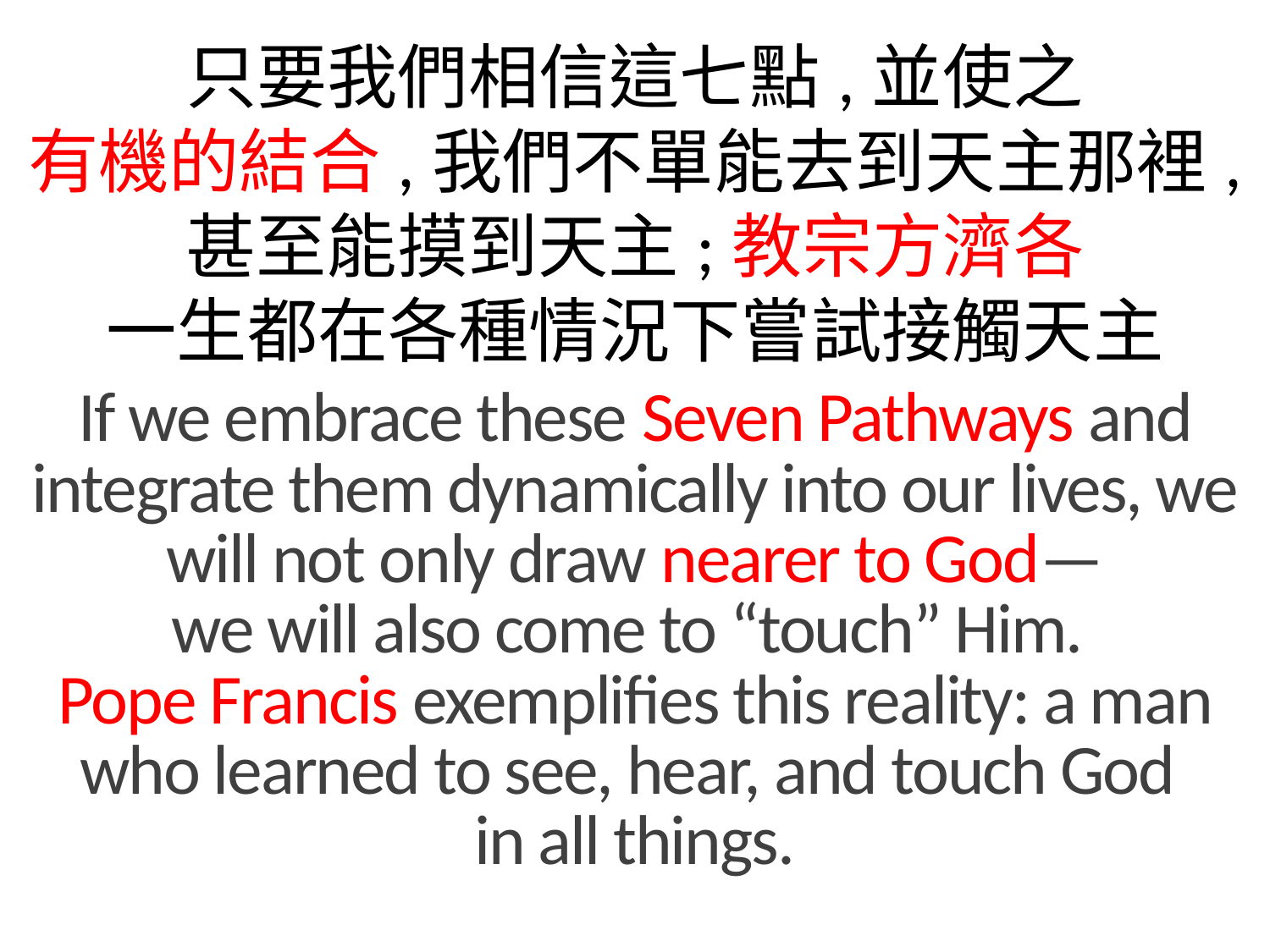

只要我們相信這七點,並使之
有機的結合,我們不單能去到天主那裡,
甚至能摸到天主;教宗方濟各
一生都在各種情況下嘗試接觸天主
If we embrace these Seven Pathways and integrate them dynamically into our lives, we will not only draw nearer to God—
we will also come to “touch” Him.
Pope Francis exemplifies this reality: a man who learned to see, hear, and touch God
in all things.